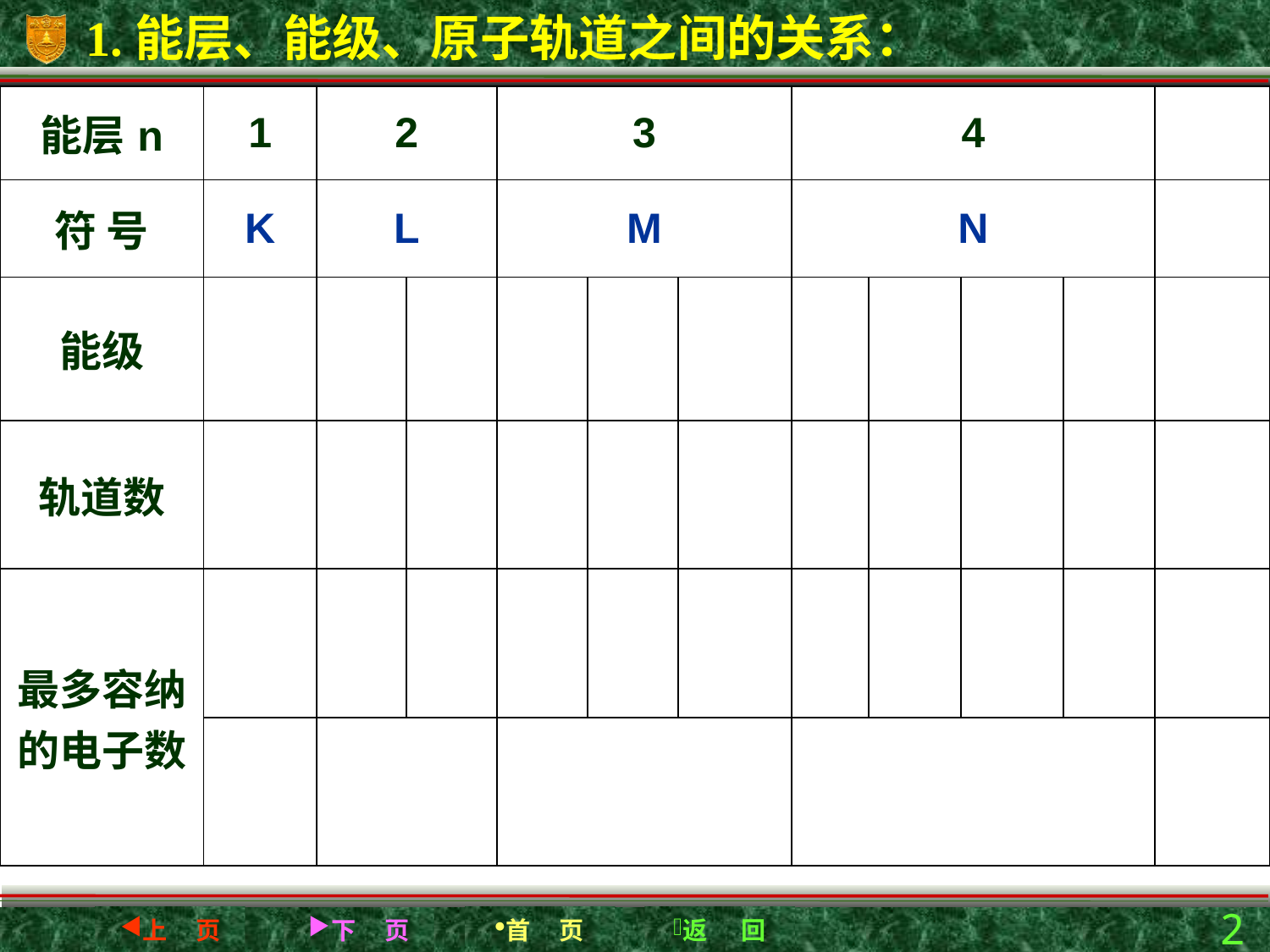

1.能层、能级、原子轨道之间的关系：
| 能层n | 1 | 2 |  | 3 |  |  | 4 |  |  |  |  |
| --- | --- | --- | --- | --- | --- | --- | --- | --- | --- | --- | --- |
| 符 号 | K | L |  | M |  |  | N |  |  |  |  |
| 能级 |  |  |  |  |  |  |  |  |  |  |  |
| 轨道数 |  |  |  |  |  |  |  |  |  |  |  |
| 最多容纳的电子数 |  |  |  |  |  |  |  |  |  |  |  |
|  |  |  |  |  |  |  |  |  |  |  |  |